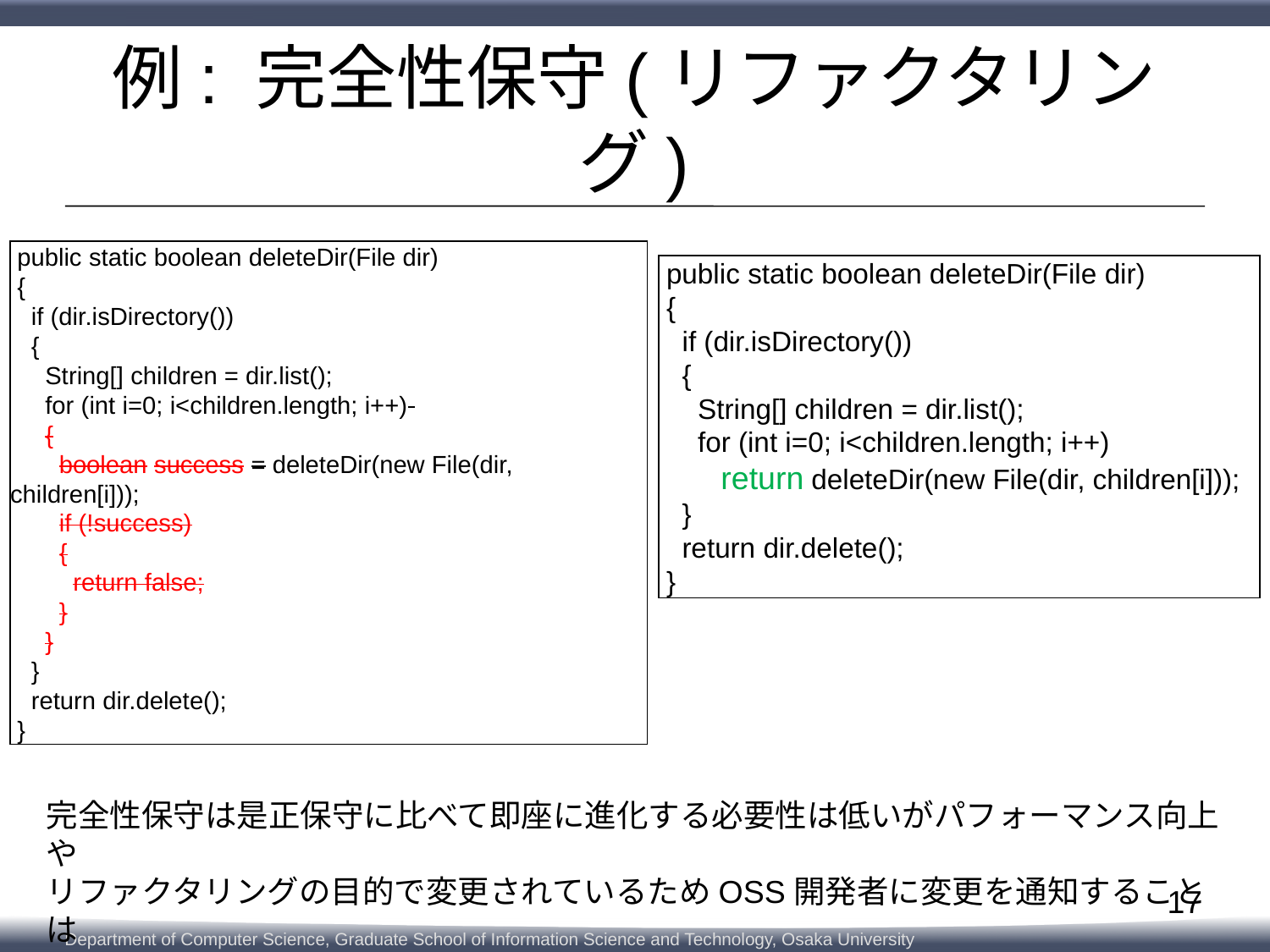

# 例: 完全性保守(リファクタリング)
 public static boolean deleteDir(File dir)
 {
   if (dir.isDirectory())
   {
     String[] children = dir.list();
     for (int i=0; i<children.length; i++)
       return deleteDir(new File(dir, children[i]));
   }
   return dir.delete();
 }
 public static boolean deleteDir(File dir)
 {
   if (dir.isDirectory())
   {
     String[] children = dir.list();
     for (int i=0; i<children.length; i++)
     {
       boolean success = deleteDir(new File(dir, children[i]));
       if (!success)
       {
         return false;
       }
     }
   }
   return dir.delete();
 }
完全性保守は是正保守に比べて即座に進化する必要性は低いがパフォーマンス向上や
リファクタリングの目的で変更されているためOSS開発者に変更を通知することは
有益である
17